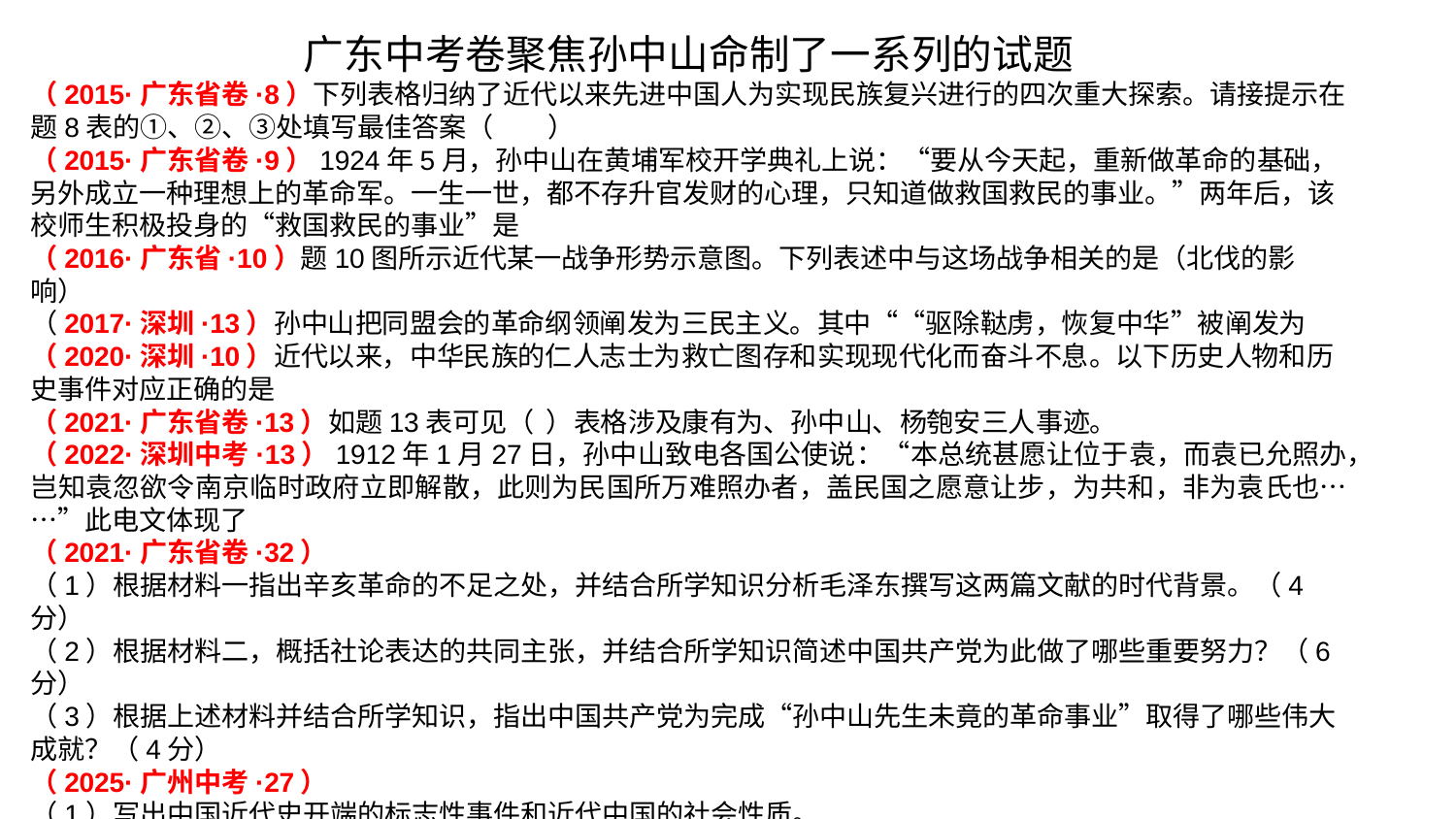

广东中考卷聚焦孙中山命制了一系列的试题
（2015·广东省卷·8）下列表格归纳了近代以来先进中国人为实现民族复兴进行的四次重大探索。请接提示在题8表的①、②、③处填写最佳答案（　　）
（2015·广东省卷·9）1924年5月，孙中山在黄埔军校开学典礼上说：“要从今天起，重新做革命的基础，另外成立一种理想上的革命军。一生一世，都不存升官发财的心理，只知道做救国救民的事业。”两年后，该校师生积极投身的“救国救民的事业”是
（2016·广东省·10）题10图所示近代某一战争形势示意图。下列表述中与这场战争相关的是（北伐的影响）
（2017·深圳·13）孙中山把同盟会的革命纲领阐发为三民主义。其中““驱除鞑虏，恢复中华”被阐发为
（2020·深圳·10）近代以来，中华民族的仁人志士为救亡图存和实现现代化而奋斗不息。以下历史人物和历史事件对应正确的是
（2021·广东省卷·13）如题13表可见（  ）表格涉及康有为、孙中山、杨匏安三人事迹。
（2022·深圳中考·13）1912年1月27日，孙中山致电各国公使说：“本总统甚愿让位于袁，而袁已允照办，岂知袁忽欲令南京临时政府立即解散，此则为民国所万难照办者，盖民国之愿意让步，为共和，非为袁氏也……”此电文体现了
（2021·广东省卷·32）
（1）根据材料一指出辛亥革命的不足之处，并结合所学知识分析毛泽东撰写这两篇文献的时代背景。（4分）
（2）根据材料二，概括社论表达的共同主张，并结合所学知识简述中国共产党为此做了哪些重要努力？（6分）
（3）根据上述材料并结合所学知识，指出中国共产党为完成“孙中山先生未竟的革命事业”取得了哪些伟大成就？（4分）
（2025·广州中考·27）
（1）写出中国近代史开端的标志性事件和近代中国的社会性质。
（2）选择材料中至少两则相互关联的人物活动，提炼一个观点，并结合中国近代史相关知识加以阐述。（要求：观点正确，史论结合，条理清楚）